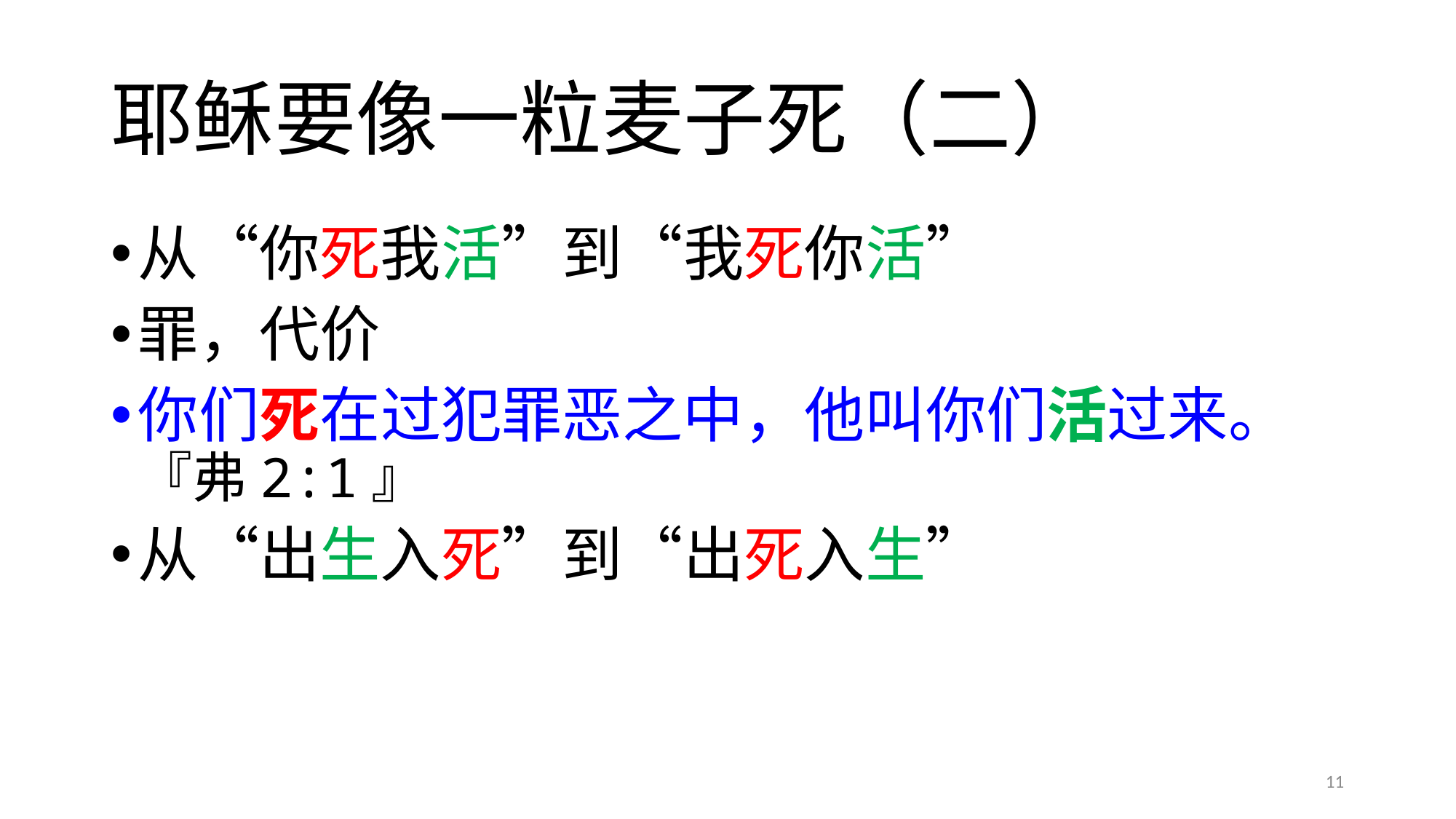

# 耶稣要像一粒麦子死（二）
从“你死我活”到“我死你活”
罪，代价
你们死在过犯罪恶之中，他叫你们活过来。『弗2:1』
从“出生入死”到“出死入生”
11